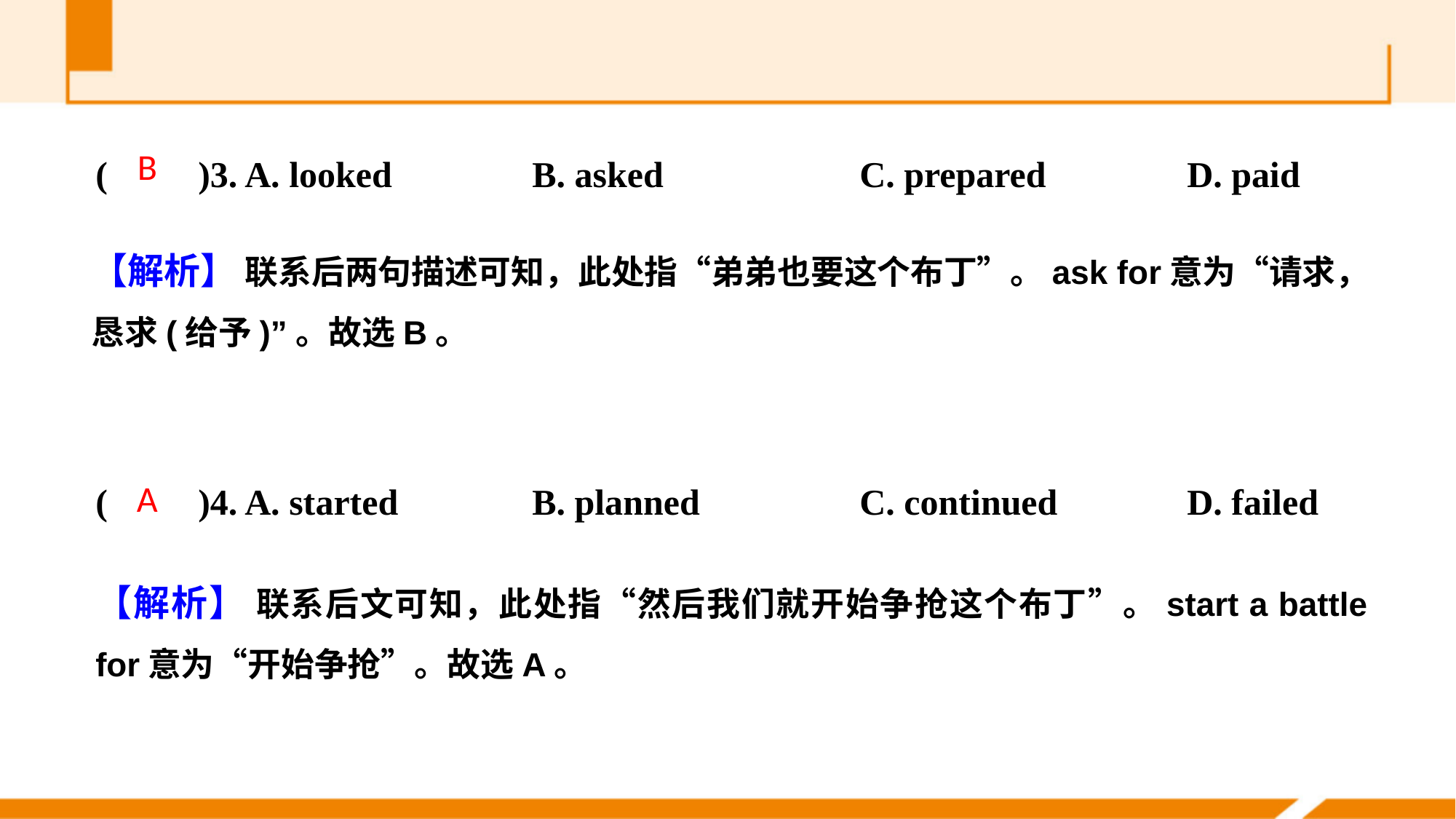

(　　)3. A. looked  		B. asked		C. prepared  		D. paid

(　　)4. A. started  		B. planned		C. continued  		D. failed
B
【解析】 联系后两句描述可知，此处指“弟弟也要这个布丁”。ask for意为“请求，恳求(给予)”。故选B。
A
【解析】 联系后文可知，此处指“然后我们就开始争抢这个布丁”。start a battle for意为“开始争抢”。故选A。